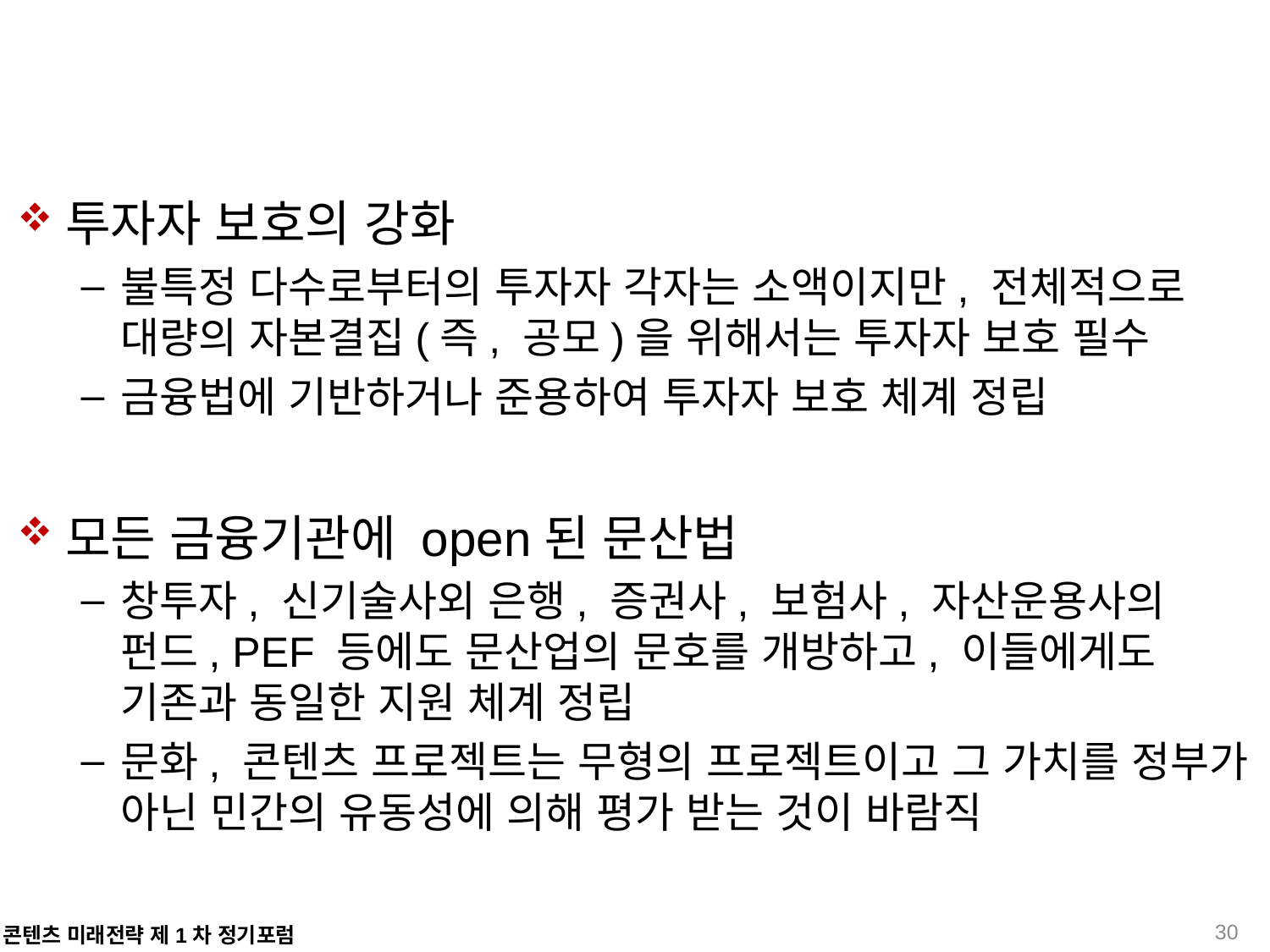

#
투자자 보호의 강화
불특정 다수로부터의 투자자 각자는 소액이지만, 전체적으로 대량의 자본결집(즉, 공모)을 위해서는 투자자 보호 필수
금융법에 기반하거나 준용하여 투자자 보호 체계 정립

모든 금융기관에 open된 문산법
창투자, 신기술사외 은행, 증권사, 보험사, 자산운용사의 펀드, PEF 등에도 문산업의 문호를 개방하고, 이들에게도 기존과 동일한 지원 체계 정립
문화, 콘텐츠 프로젝트는 무형의 프로젝트이고 그 가치를 정부가 아닌 민간의 유동성에 의해 평가 받는 것이 바람직
30